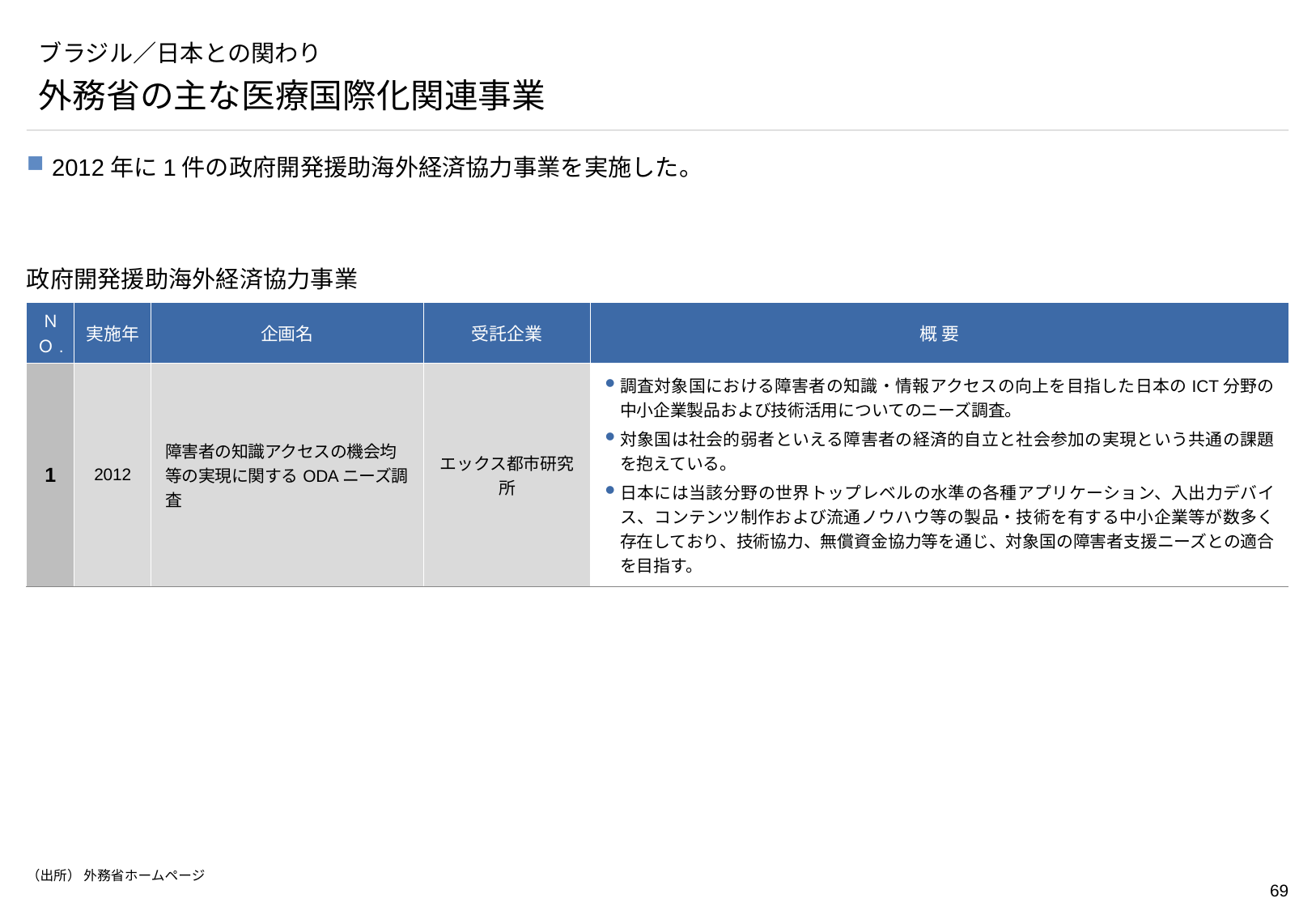

# ブラジル／日本との関わり
外務省の主な医療国際化関連事業
2012年に1件の政府開発援助海外経済協力事業を実施した。
政府開発援助海外経済協力事業
| ＮＯ. | 実施年 | 企画名 | 受託企業 | 概 要 |
| --- | --- | --- | --- | --- |
| 1 | 2012 | 障害者の知識アクセスの機会均等の実現に関するODAニーズ調査 | エックス都市研究所 | 調査対象国における障害者の知識・情報アクセスの向上を目指した日本のICT分野の中小企業製品および技術活用についてのニーズ調査。 対象国は社会的弱者といえる障害者の経済的自立と社会参加の実現という共通の課題を抱えている。 日本には当該分野の世界トップレベルの水準の各種アプリケーション、入出力デバイス、コンテンツ制作および流通ノウハウ等の製品・技術を有する中小企業等が数多く存在しており、技術協力、無償資金協力等を通じ、対象国の障害者支援ニーズとの適合を目指す。 |
（出所） 外務省ホームページ